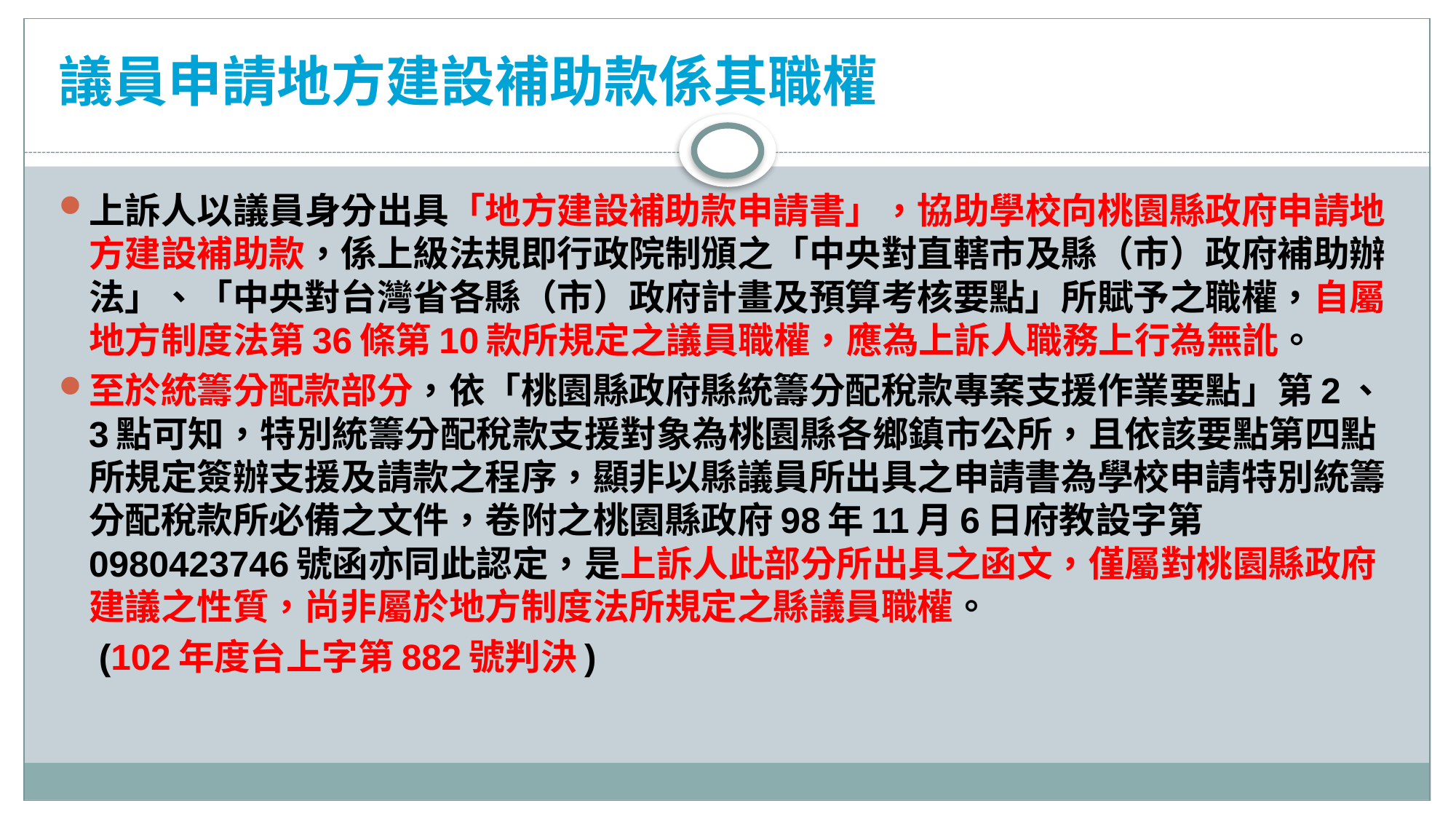

# 議員申請地方建設補助款係其職權
上訴人以議員身分出具「地方建設補助款申請書」，協助學校向桃園縣政府申請地方建設補助款，係上級法規即行政院制頒之「中央對直轄市及縣（市）政府補助辦法」、「中央對台灣省各縣（市）政府計畫及預算考核要點」所賦予之職權，自屬地方制度法第36條第10款所規定之議員職權，應為上訴人職務上行為無訛。
至於統籌分配款部分，依「桃園縣政府縣統籌分配稅款專案支援作業要點」第2、3點可知，特別統籌分配稅款支援對象為桃園縣各鄉鎮市公所，且依該要點第四點所規定簽辦支援及請款之程序，顯非以縣議員所出具之申請書為學校申請特別統籌分配稅款所必備之文件，卷附之桃園縣政府98年11月6日府教設字第0980423746號函亦同此認定，是上訴人此部分所出具之函文，僅屬對桃園縣政府建議之性質，尚非屬於地方制度法所規定之縣議員職權。
    (102年度台上字第882號判決)